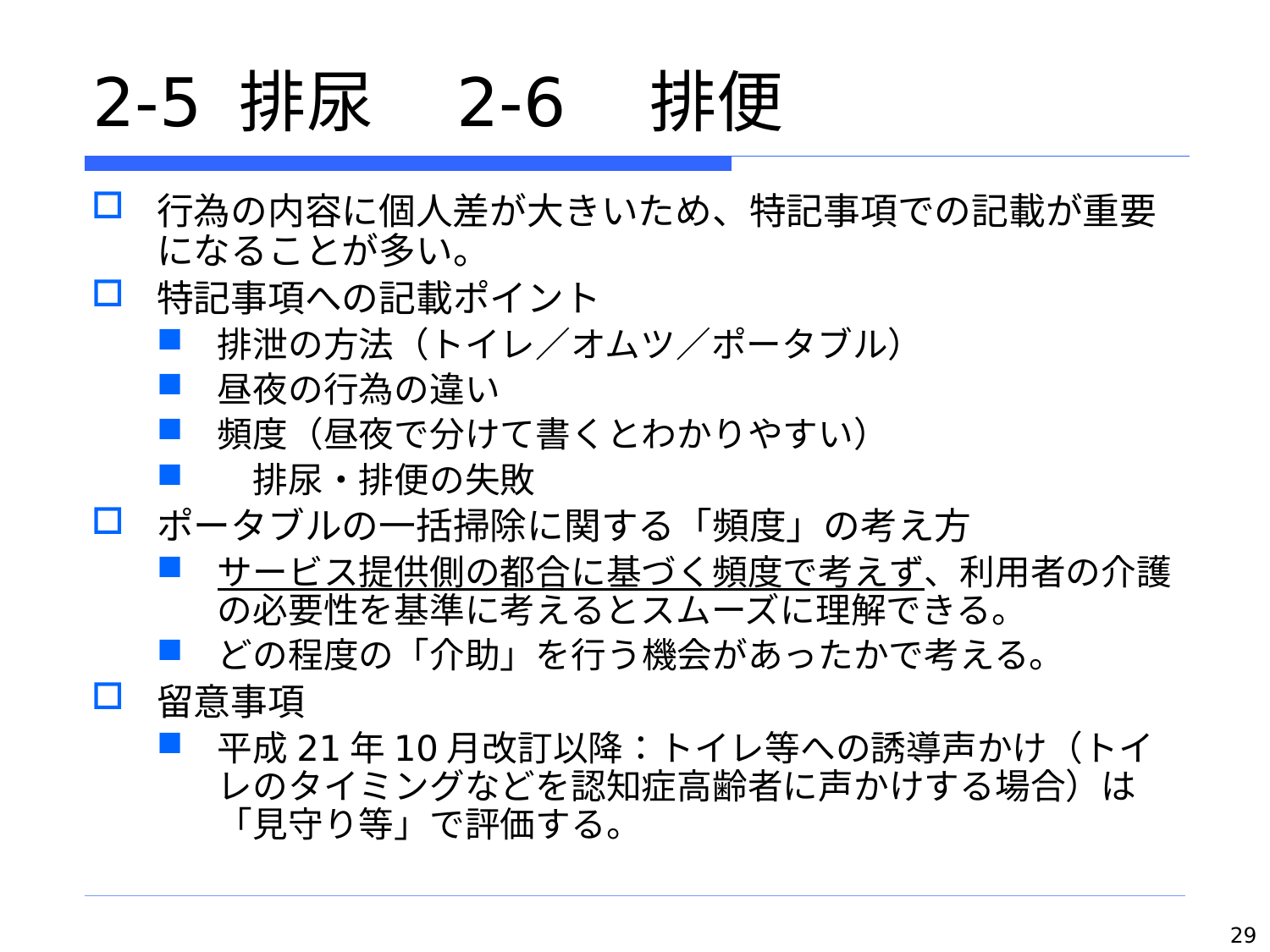

# 2-5 排尿　2-6　排便
行為の内容に個人差が大きいため、特記事項での記載が重要になることが多い。
特記事項への記載ポイント
排泄の方法（トイレ／オムツ／ポータブル）
昼夜の行為の違い
頻度（昼夜で分けて書くとわかりやすい）
　排尿・排便の失敗
ポータブルの一括掃除に関する「頻度」の考え方
サービス提供側の都合に基づく頻度で考えず、利用者の介護の必要性を基準に考えるとスムーズに理解できる。
どの程度の「介助」を行う機会があったかで考える。
留意事項
平成21年10月改訂以降：トイレ等への誘導声かけ（トイレのタイミングなどを認知症高齢者に声かけする場合）は「見守り等」で評価する。

29